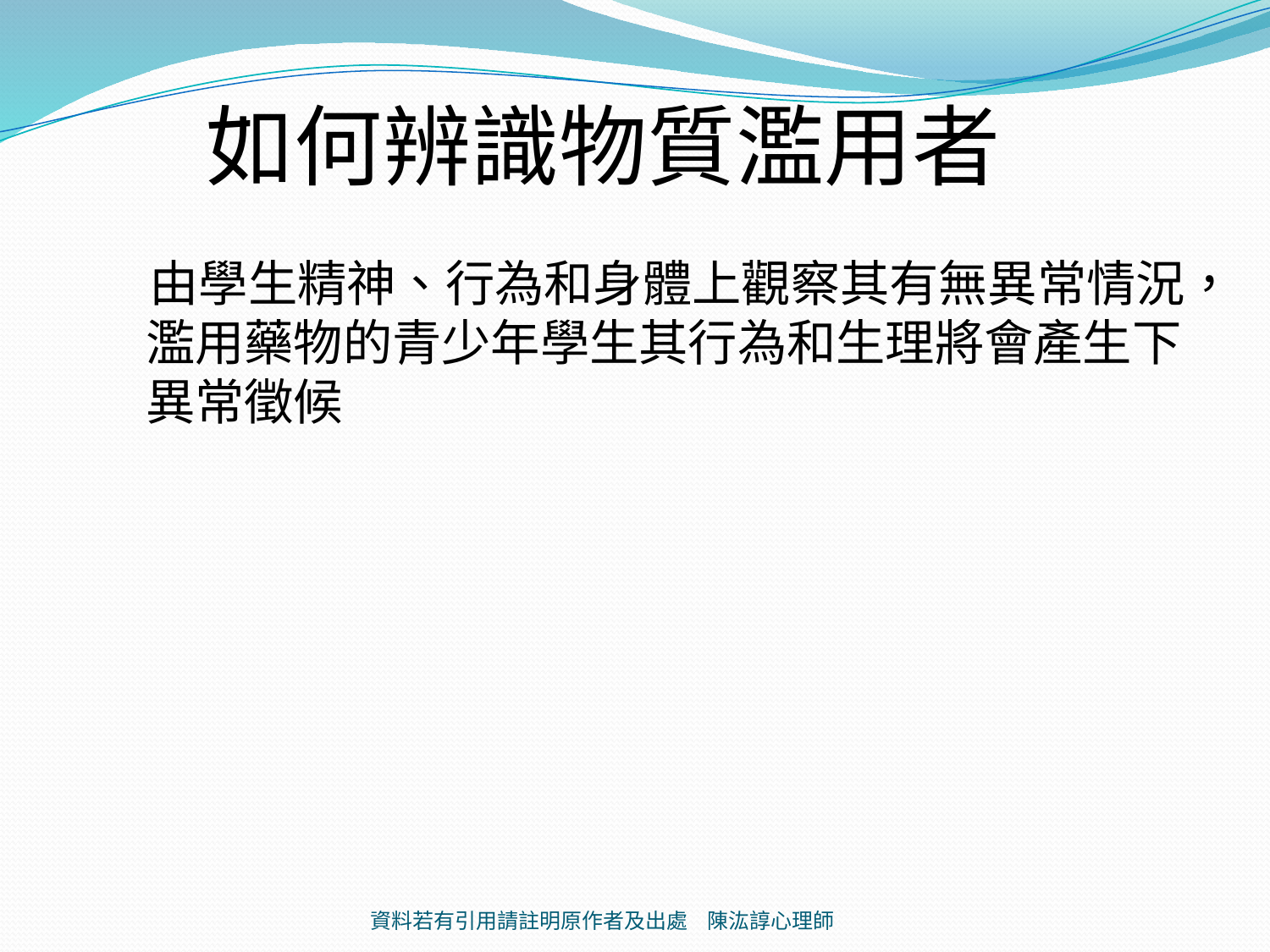

# 如何辨識物質濫用者
   由學生精神、行為和身體上觀察其有無異常情況，濫用藥物的青少年學生其行為和生理將會產生下異常徵候

資料若有引用請註明原作者及出處   陳汯諄心理師